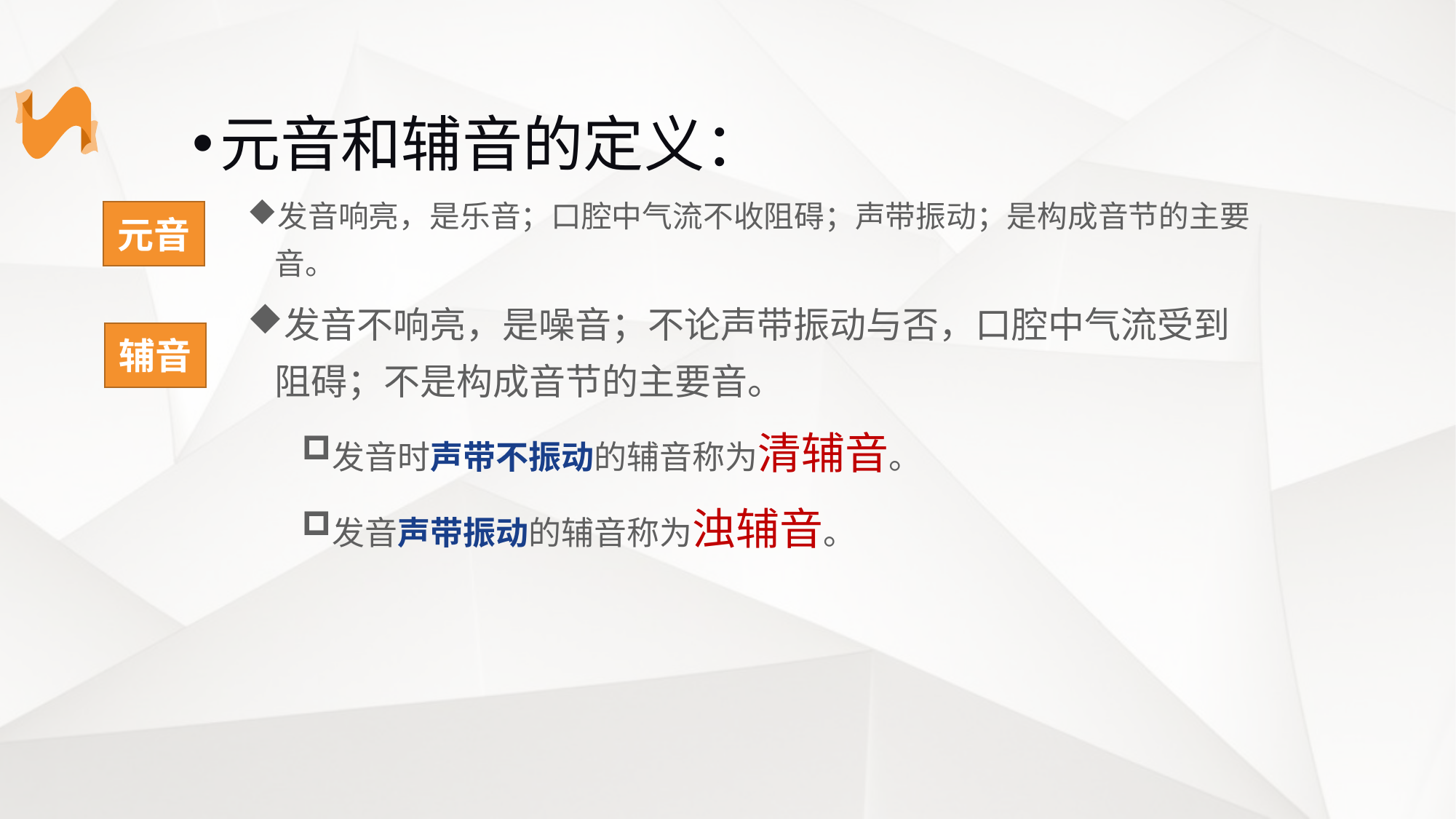

元音和辅音的定义：
发音响亮，是乐音；口腔中气流不收阻碍；声带振动；是构成音节的主要音。
发音不响亮，是噪音；不论声带振动与否，口腔中气流受到阻碍；不是构成音节的主要音。
发音时声带不振动的辅音称为清辅音。
发音声带振动的辅音称为浊辅音。
元音
辅音